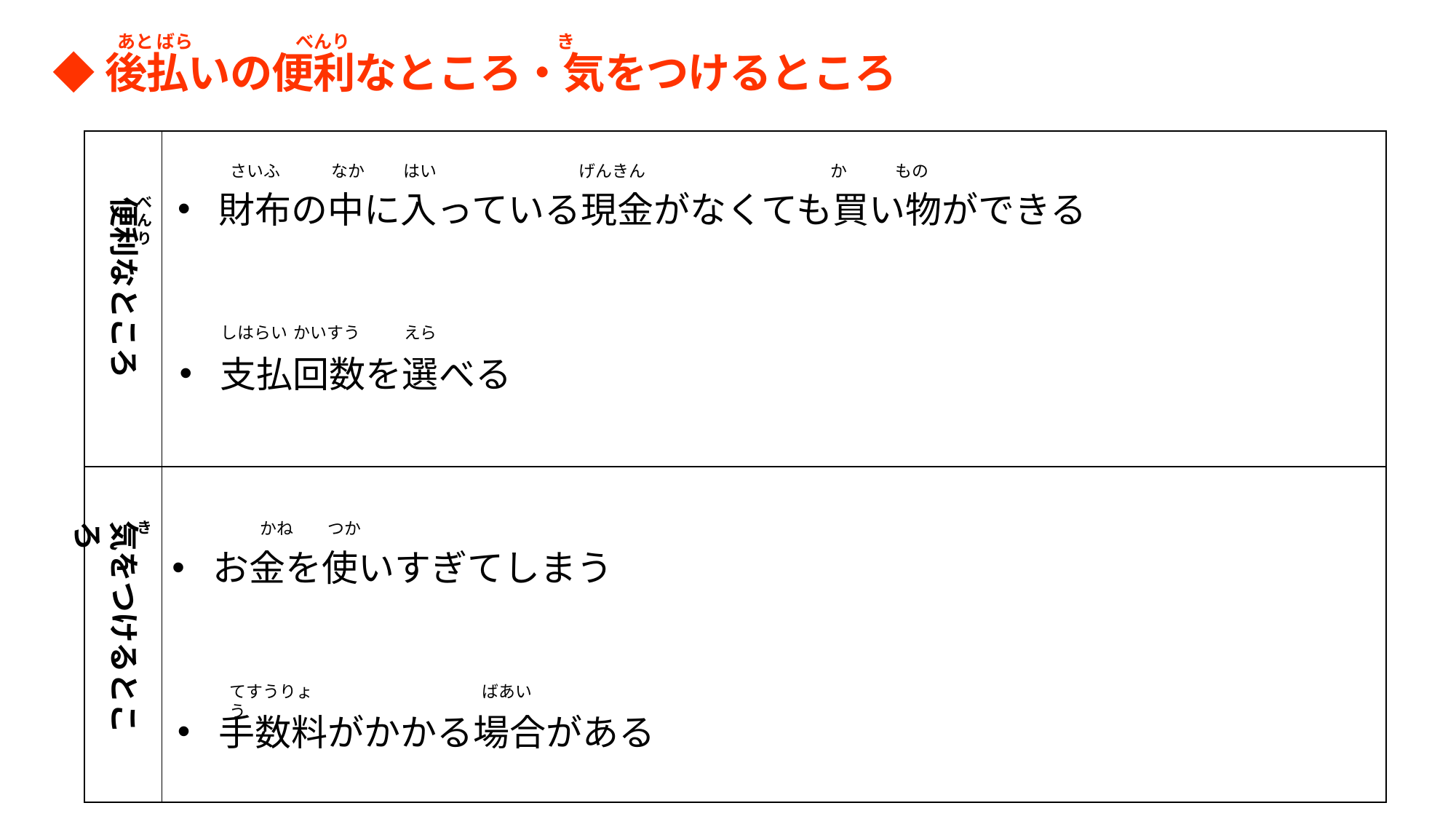

あと
ばら
べんり
き
◆後払いの便利なところ・気をつけるところ
|  |  |
| --- | --- |
|  |  |
さいふ
なか
はい
げんきん
か
もの
財布の中に入っている現金がなくても買い物ができる
便利なところ
べんり
しはらい
かいすう
えら
支払回数を選べる
気をつけるところ
き
かね
つか
お金を使いすぎてしまう
てすうりょう
ばあい
手数料がかかる場合がある